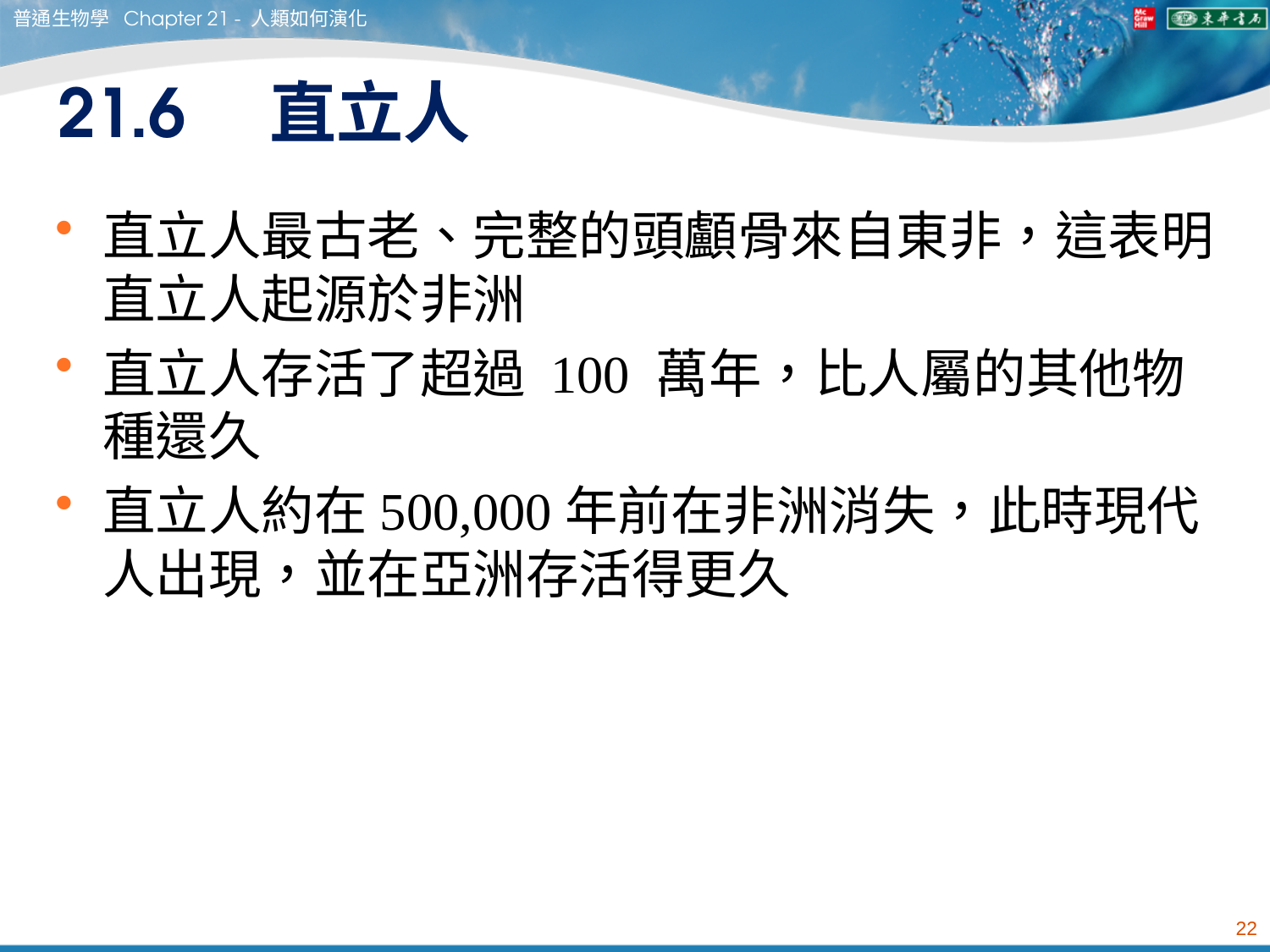

普通生物學  Chapter 21 - 人類如何演化
# 21.6　直立人
直立人最古老、完整的頭顱骨來自東非，這表明直立人起源於非洲
直立人存活了超過 100 萬年，比人屬的其他物種還久
直立人約在500,000年前在非洲消失，此時現代人出現，並在亞洲存活得更久

22